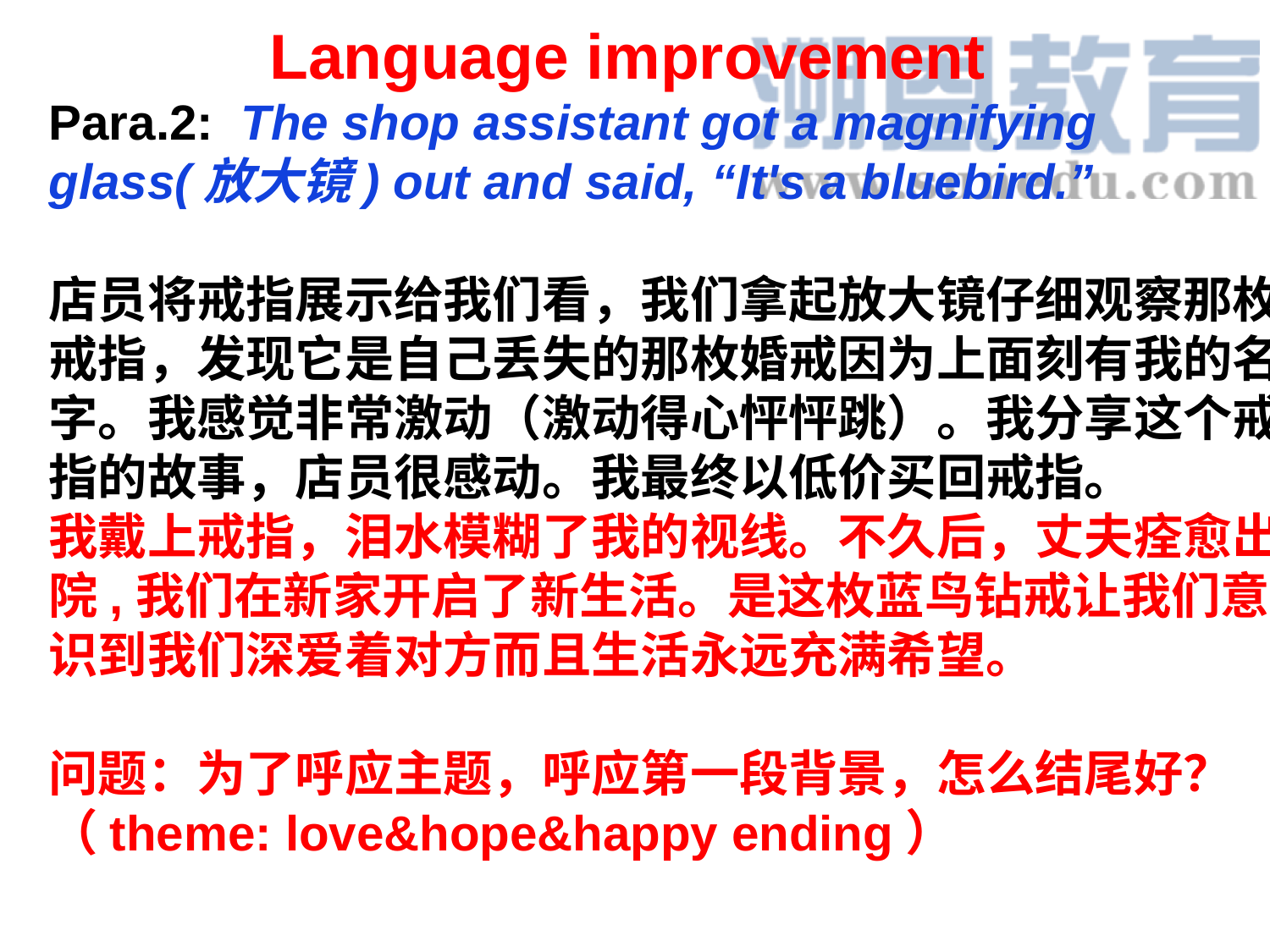

Language improvement
Para.2:  The shop assistant got a magnifying glass(放大镜) out and said, “It's a bluebird.”

店员将戒指展示给我们看，我们拿起放大镜仔细观察那枚戒指，发现它是自己丢失的那枚婚戒因为上面刻有我的名字。我感觉非常激动（激动得心怦怦跳）。我分享这个戒指的故事，店员很感动。我最终以低价买回戒指。
我戴上戒指，泪水模糊了我的视线。不久后，丈夫痊愈出院,我们在新家开启了新生活。是这枚蓝鸟钻戒让我们意识到我们深爱着对方而且生活永远充满希望。

问题：为了呼应主题，呼应第一段背景，怎么结尾好？ （theme: love&hope&happy ending）